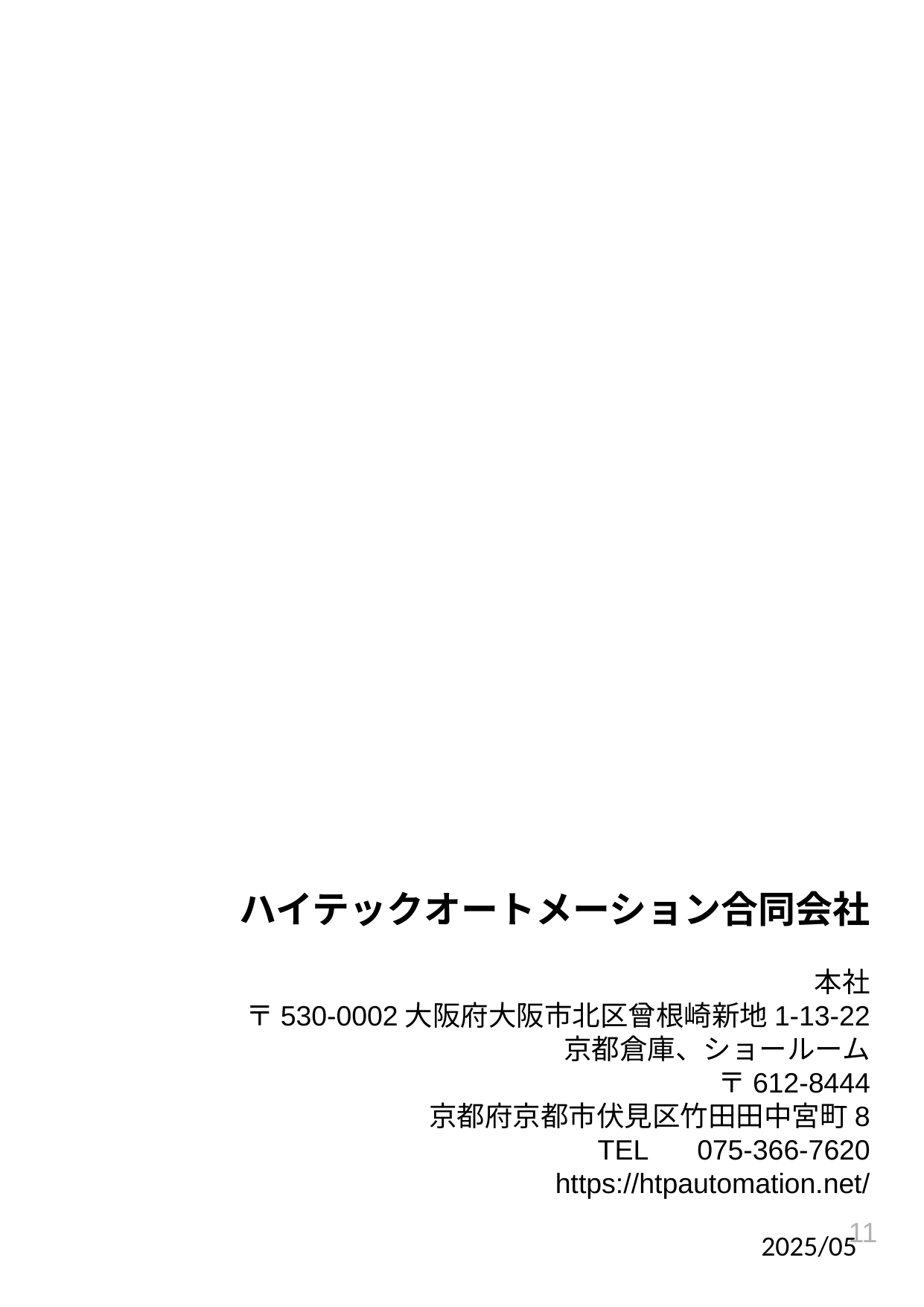

ハイテックオートメーション合同会社
本社
〒530-0002大阪府大阪市北区曾根崎新地1-13-22
京都倉庫、ショールーム
〒612-8444
京都府京都市伏見区竹田田中宮町8
TEL 　075-366-7620
https://htpautomation.net/
11
2025/05